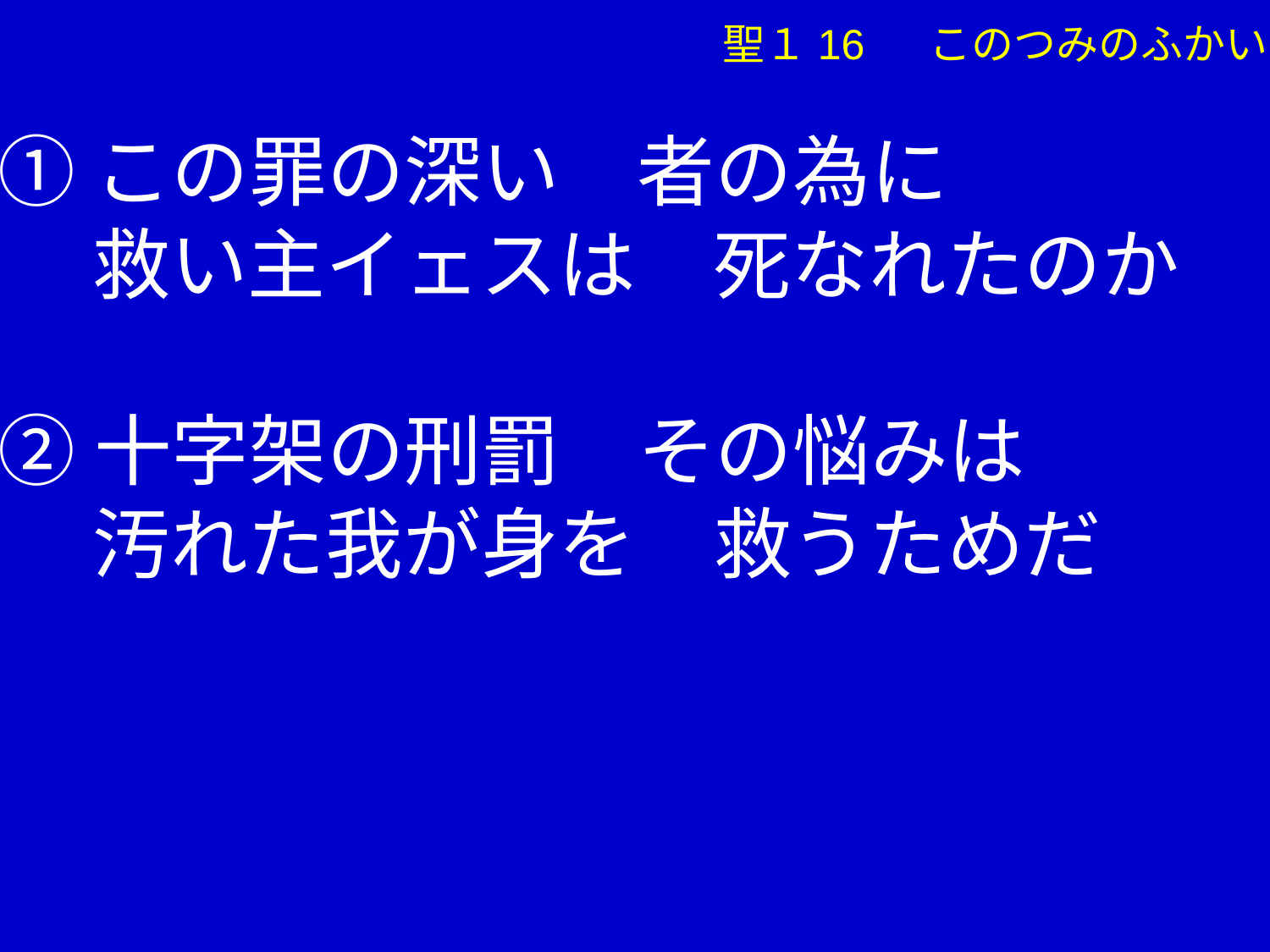

聖１16 　このつみのふかい
➀この罪の深い　者の為に
　 救い主イェスは　死なれたのか

➁十字架の刑罰　その悩みは
　 汚れた我が身を　救うためだ